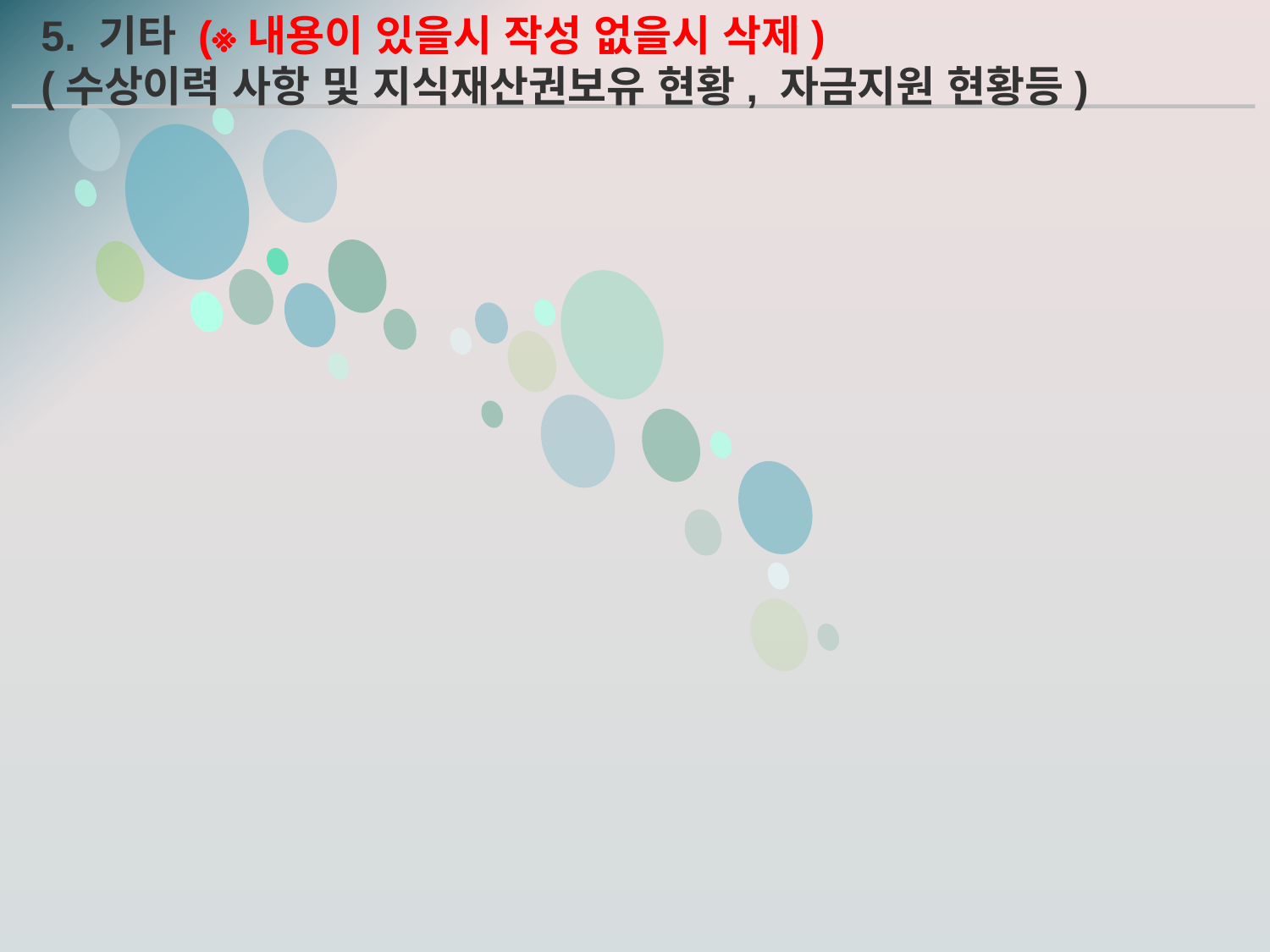

5. 기타 (※내용이 있을시 작성 없을시 삭제)
(수상이력 사항 및 지식재산권보유 현황, 자금지원 현황등)